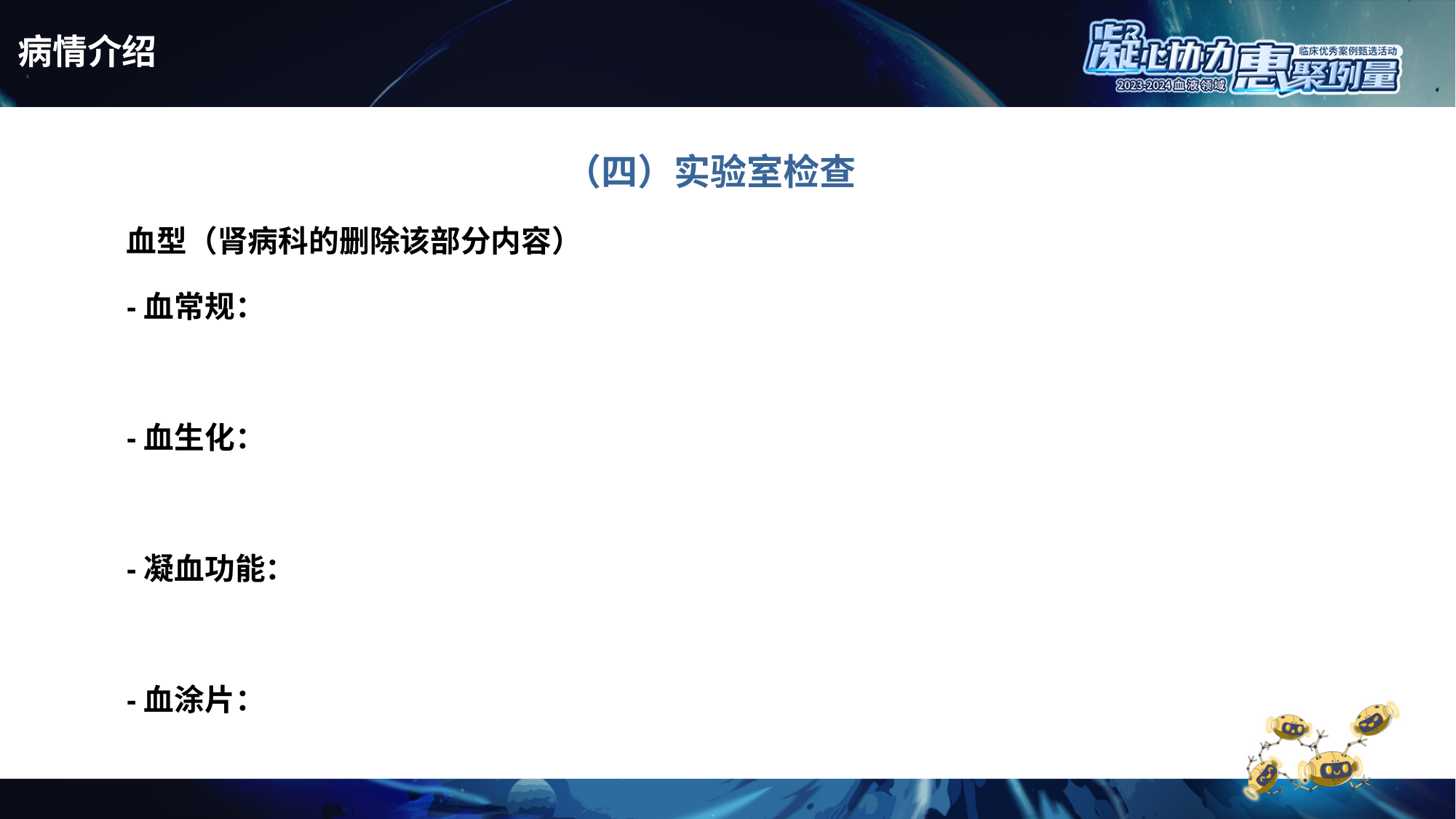

# 病情介绍
（四）实验室检查
血型（肾病科的删除该部分内容）
-血常规：

-血生化：

-凝血功能：

-血涂片：